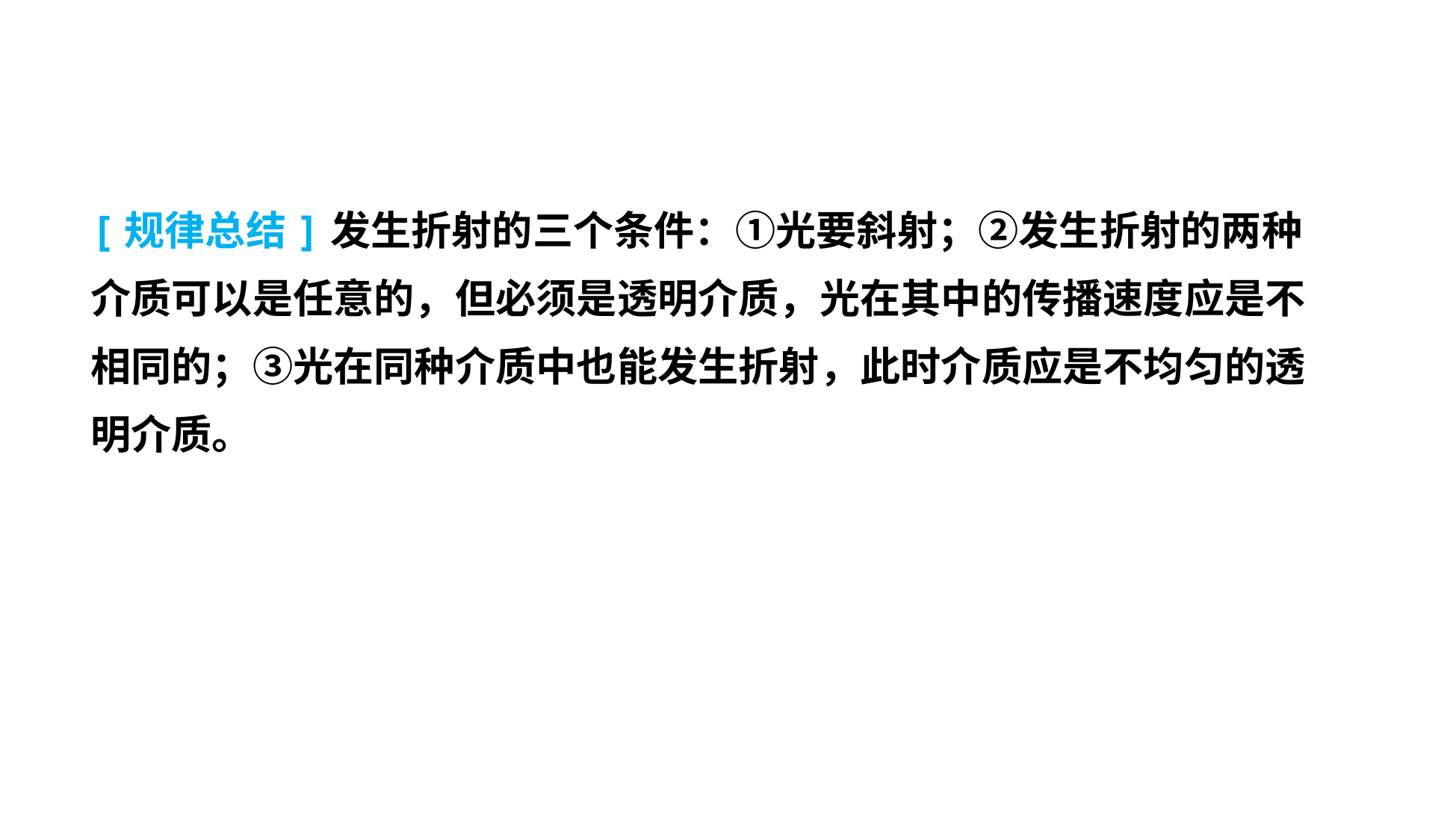

[规律总结]发生折射的三个条件：①光要斜射；②发生折射的两种介质可以是任意的，但必须是透明介质，光在其中的传播速度应是不相同的；③光在同种介质中也能发生折射，此时介质应是不均匀的透明介质。